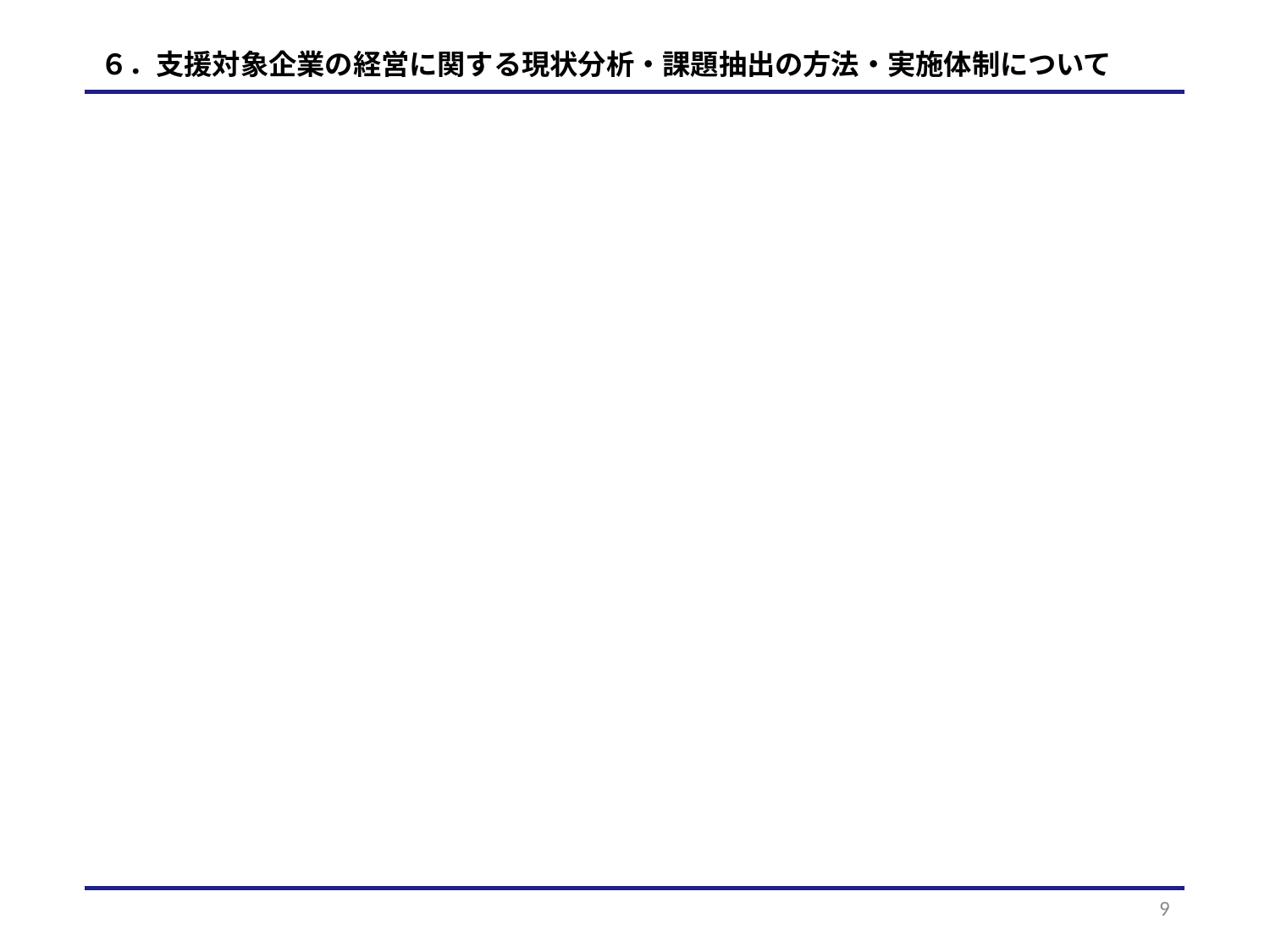

# ６．支援対象企業の経営に関する現状分析・課題抽出の方法・実施体制について
9